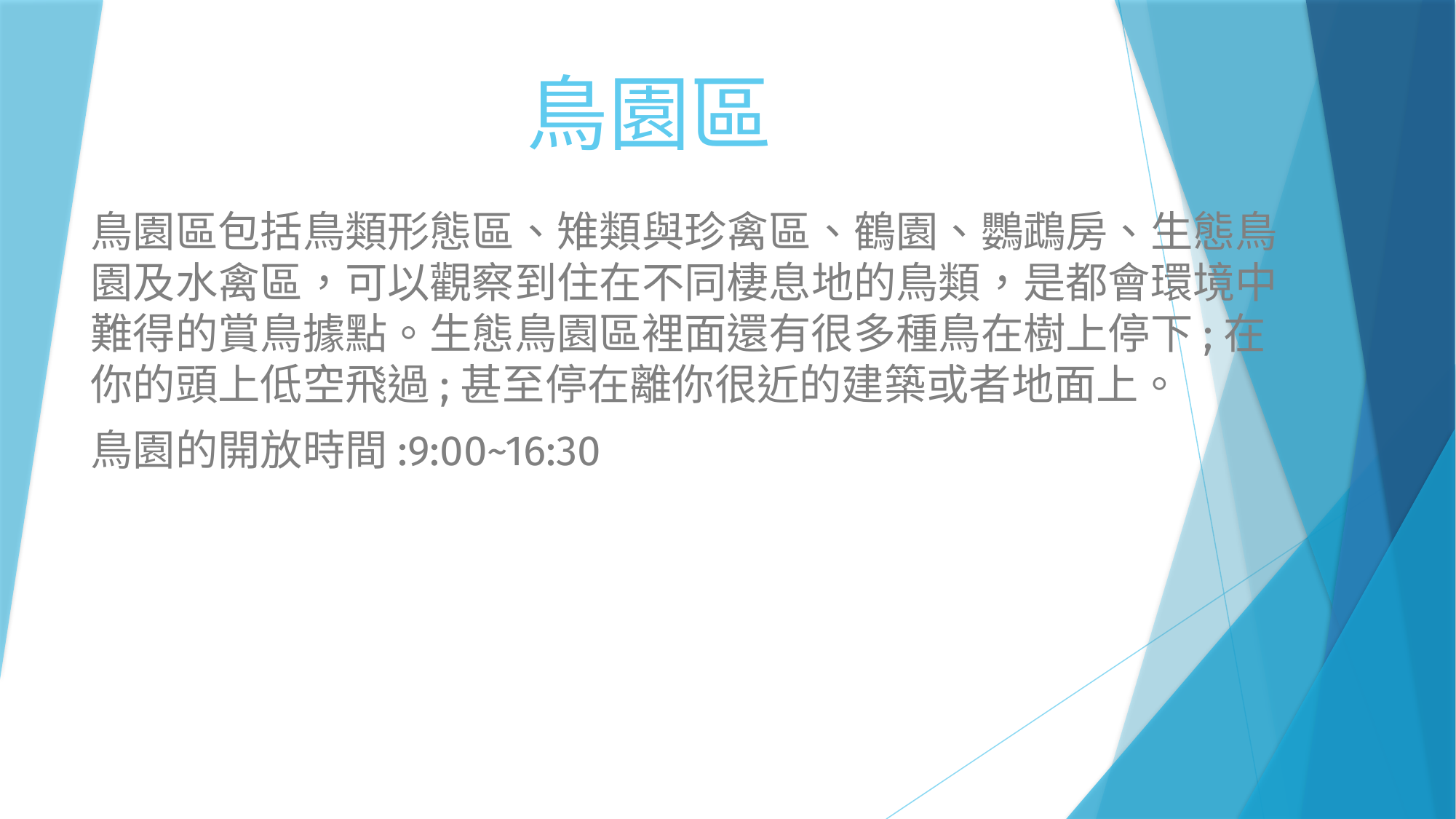

# 鳥園區
鳥園區包括鳥類形態區、雉類與珍禽區、鶴園、鸚鵡房、生態鳥園及水禽區，可以觀察到住在不同棲息地的鳥類，是都會環境中難得的賞鳥據點。生態鳥園區裡面還有很多種鳥在樹上停下;在你的頭上低空飛過;甚至停在離你很近的建築或者地面上。
鳥園的開放時間:9:00~16:30